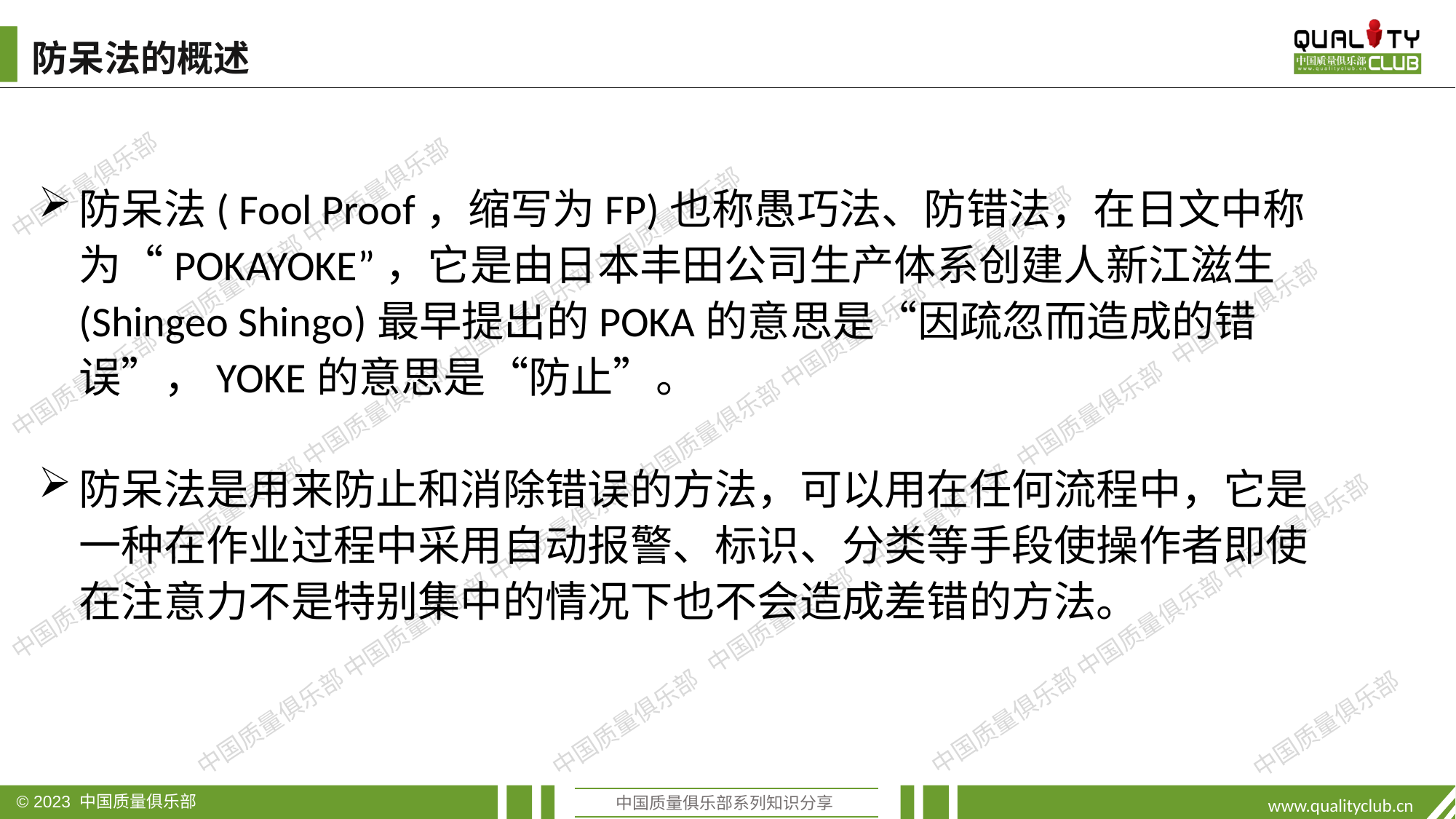

防呆法的概述

防呆法( Fool Proof，缩写为FP)也称愚巧法、防错法，在日文中称为“POKAYOKE”，它是由日本丰田公司生产体系创建人新江滋生 (Shingeo Shingo)最早提出的POKA的意思是“因疏忽而造成的错误”，YOKE的意思是“防止”。

防呆法是用来防止和消除错误的方法，可以用在任何流程中，它是一种在作业过程中采用自动报警、标识、分类等手段使操作者即使在注意力不是特别集中的情况下也不会造成差错的方法。